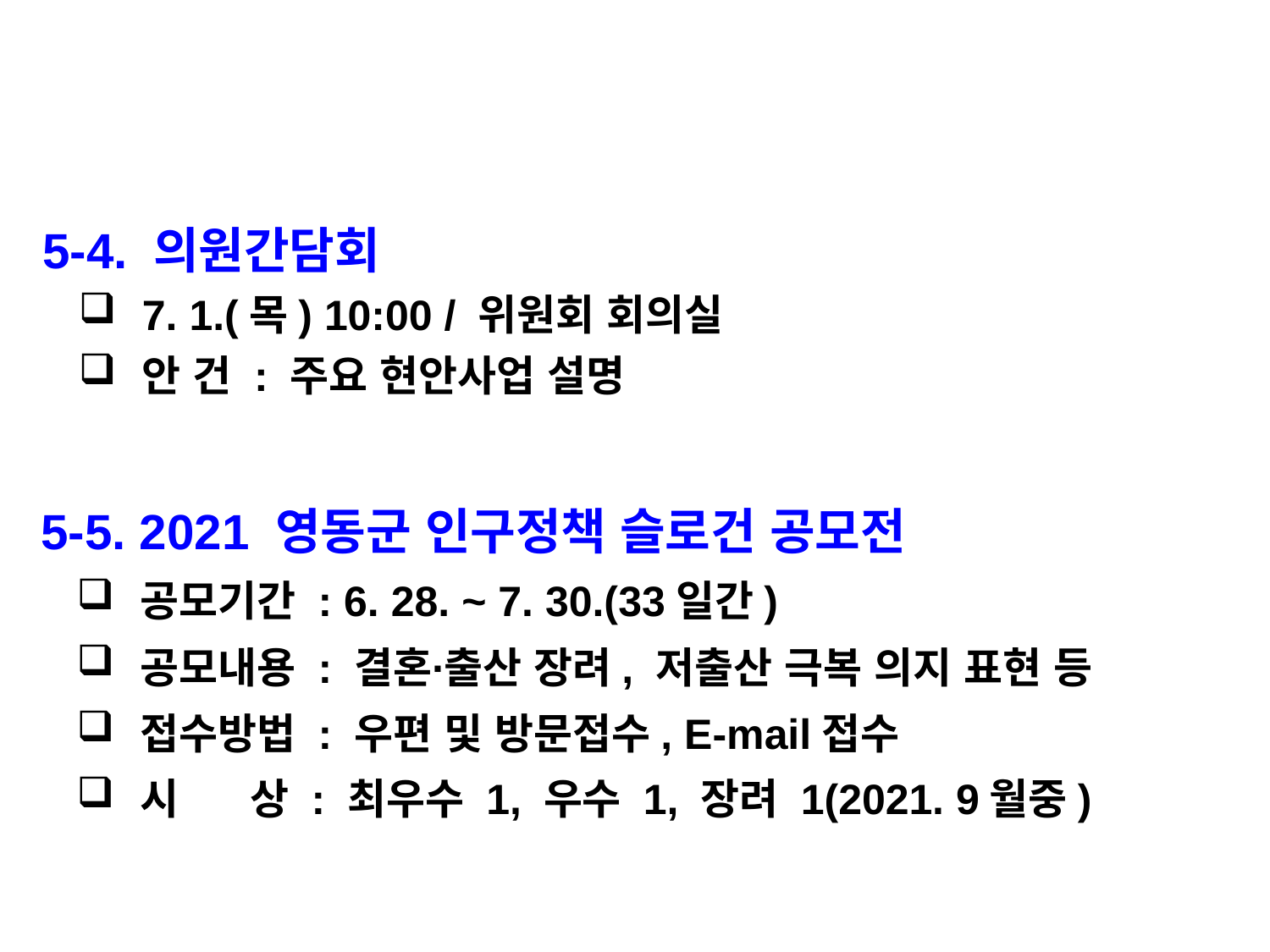

5-4. 의원간담회
7. 1.(목) 10:00 / 위원회 회의실
안 건 : 주요 현안사업 설명

  5-5. 2021 영동군 인구정책 슬로건 공모전
공모기간 : 6. 28. ~ 7. 30.(33일간)
공모내용 : 결혼∙출산 장려, 저출산 극복 의지 표현 등
접수방법 : 우편 및 방문접수, E-mail접수
시      상 : 최우수 1, 우수 1, 장려 1(2021. 9월중)